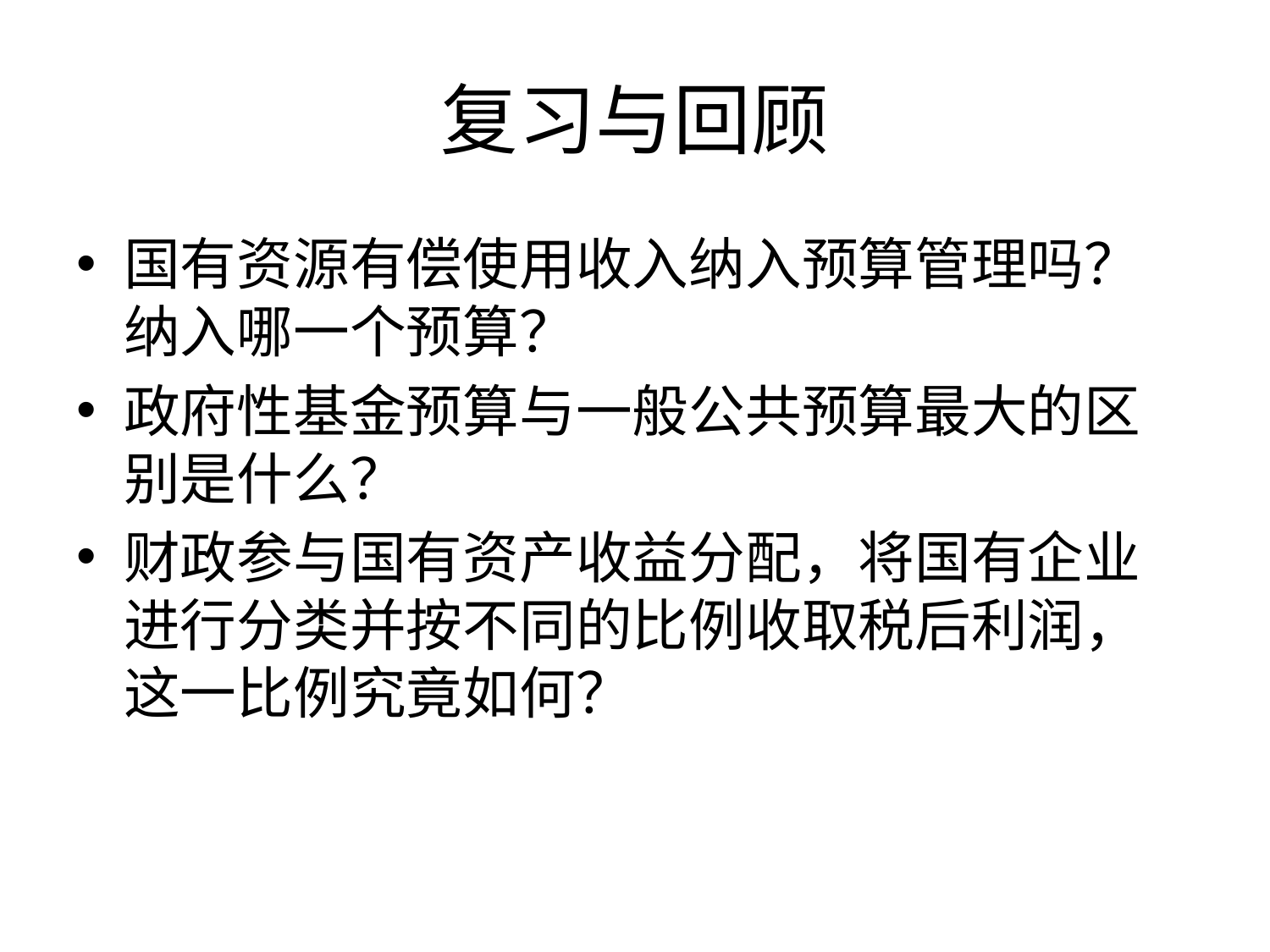

# 复习与回顾
国有资源有偿使用收入纳入预算管理吗？纳入哪一个预算？
政府性基金预算与一般公共预算最大的区别是什么？
财政参与国有资产收益分配，将国有企业进行分类并按不同的比例收取税后利润，这一比例究竟如何？